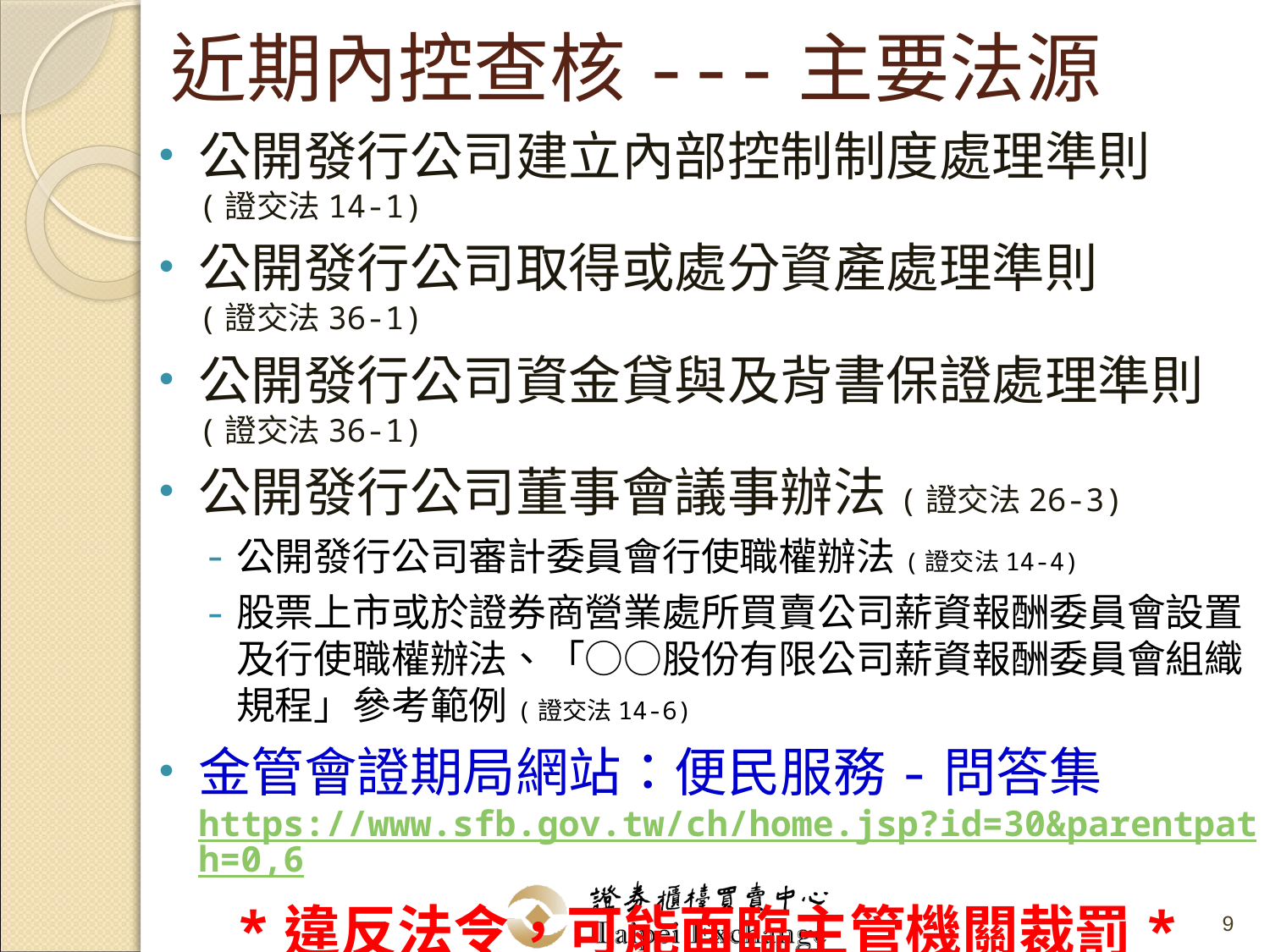

# 近期內控查核---主要法源
公開發行公司建立內部控制制度處理準則
(證交法14-1)
公開發行公司取得或處分資產處理準則
(證交法36-1)
公開發行公司資金貸與及背書保證處理準則
(證交法36-1)
公開發行公司董事會議事辦法(證交法26-3)
公開發行公司審計委員會行使職權辦法(證交法14-4)
股票上市或於證券商營業處所買賣公司薪資報酬委員會設置及行使職權辦法、「○○股份有限公司薪資報酬委員會組織規程」參考範例(證交法14-6)
金管會證期局網站：便民服務-問答集
https://www.sfb.gov.tw/ch/home.jsp?id=30&parentpath=0,6
*違反法令，可能面臨主管機關裁罰*
9